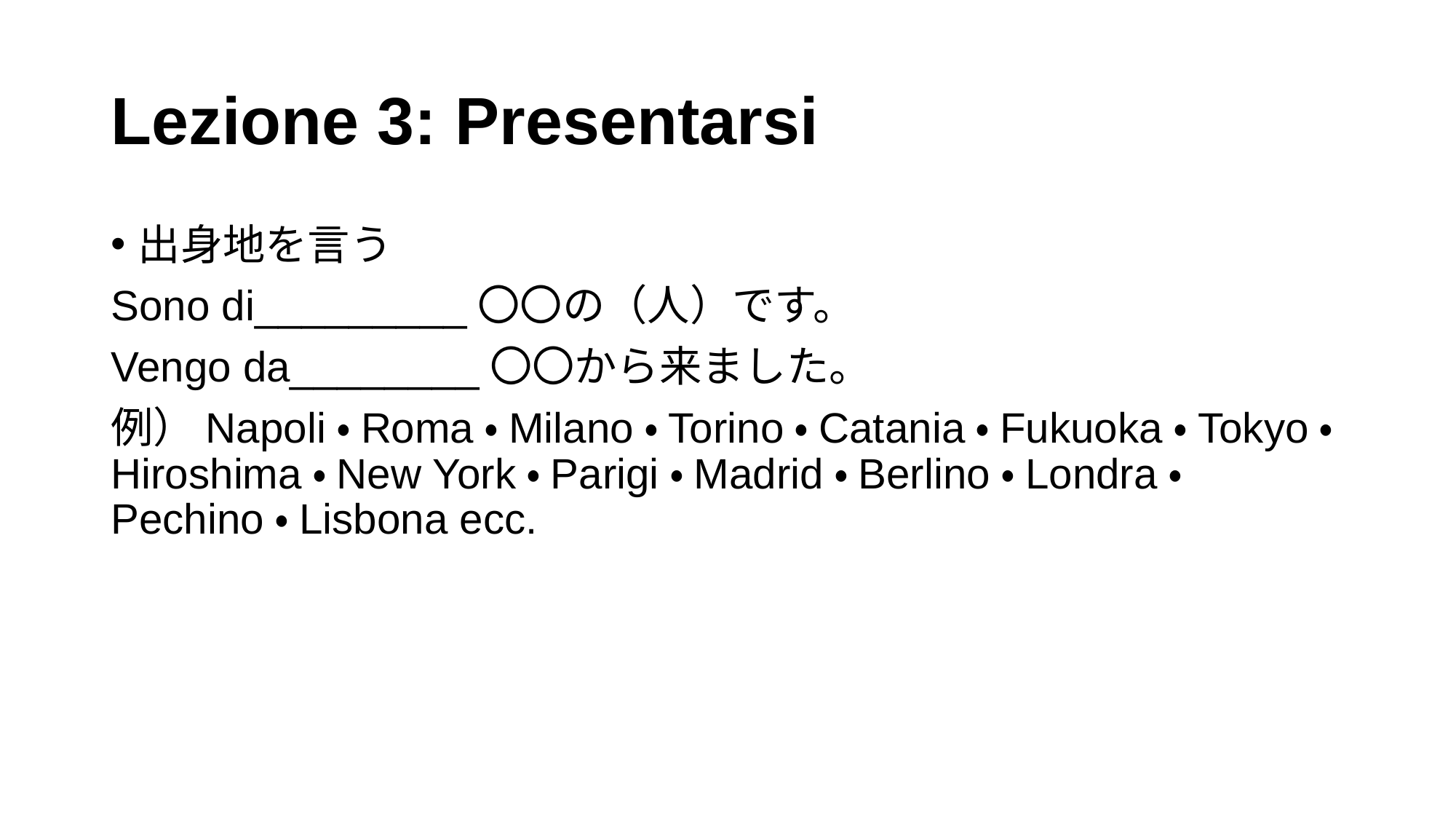

# Lezione 3: Presentarsi
出身地を言う
Sono di_________〇〇の（人）です。
Vengo da________〇〇から来ました。
例）Napoli・Roma・Milano・Torino・Catania・Fukuoka・Tokyo・Hiroshima・New York・Parigi・Madrid・Berlino・Londra・Pechino・Lisbona ecc.